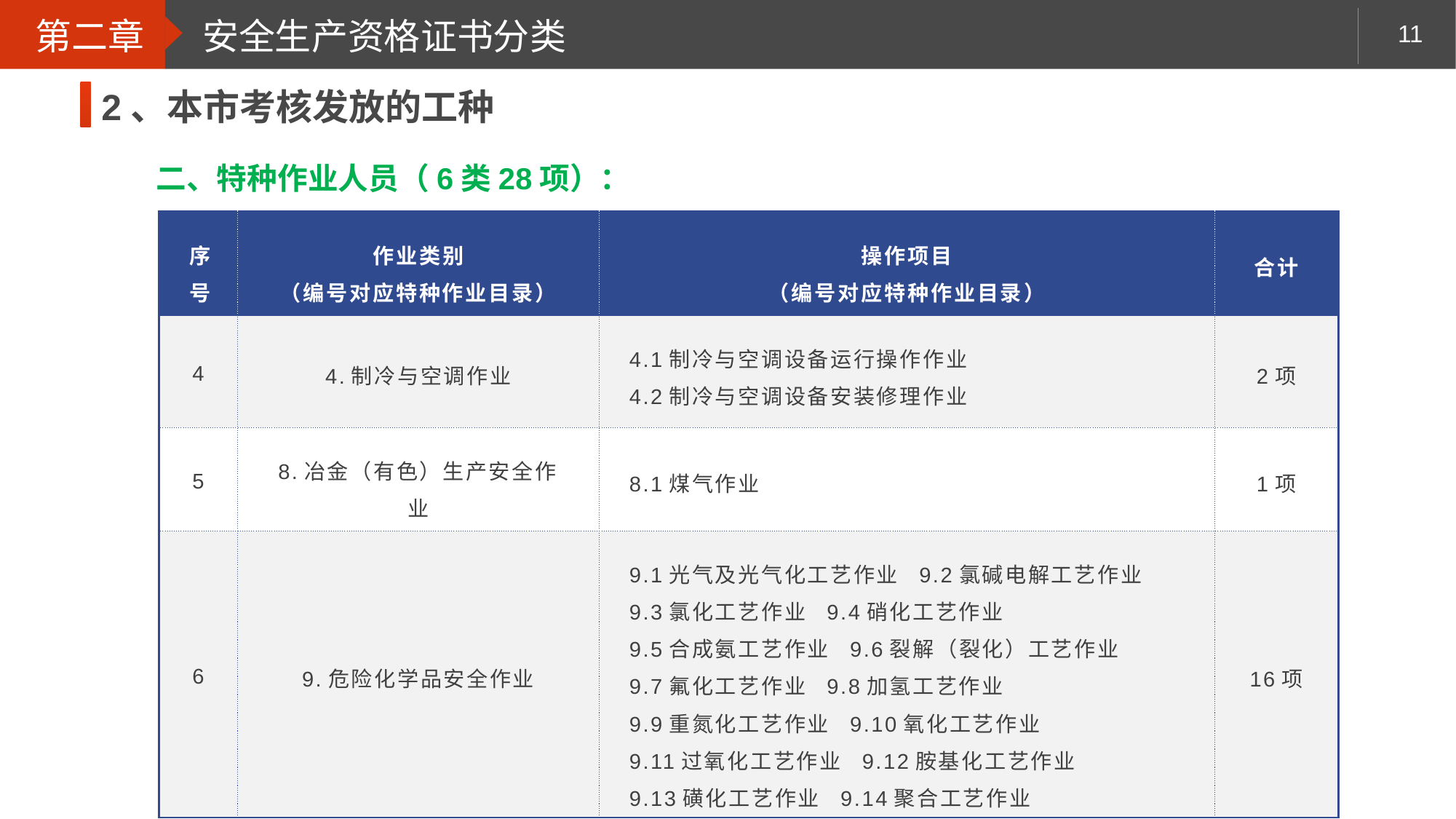

第二章
安全生产资格证书分类
2、本市考核发放的工种

二、特种作业人员（6类28项）：
| 序号 | 作业类别 （编号对应特种作业目录） | 操作项目 （编号对应特种作业目录） | 合计 |
| --- | --- | --- | --- |
| 4 | 4.制冷与空调作业 | 4.1制冷与空调设备运行操作作业 4.2制冷与空调设备安装修理作业 | 2项 |
| 5 | 8.冶金（有色）生产安全作业 | 8.1煤气作业 | 1项 |
| 6 | 9.危险化学品安全作业 | 9.1光气及光气化工艺作业 9.2氯碱电解工艺作业 9.3氯化工艺作业 9.4硝化工艺作业 9.5合成氨工艺作业 9.6裂解（裂化）工艺作业 9.7氟化工艺作业 9.8加氢工艺作业 9.9重氮化工艺作业 9.10氧化工艺作业 9.11过氧化工艺作业 9.12胺基化工艺作业 9.13磺化工艺作业 9.14聚合工艺作业 9.15烷基化工艺作业 9.16化工自动化控制仪表作业 | 16项 |